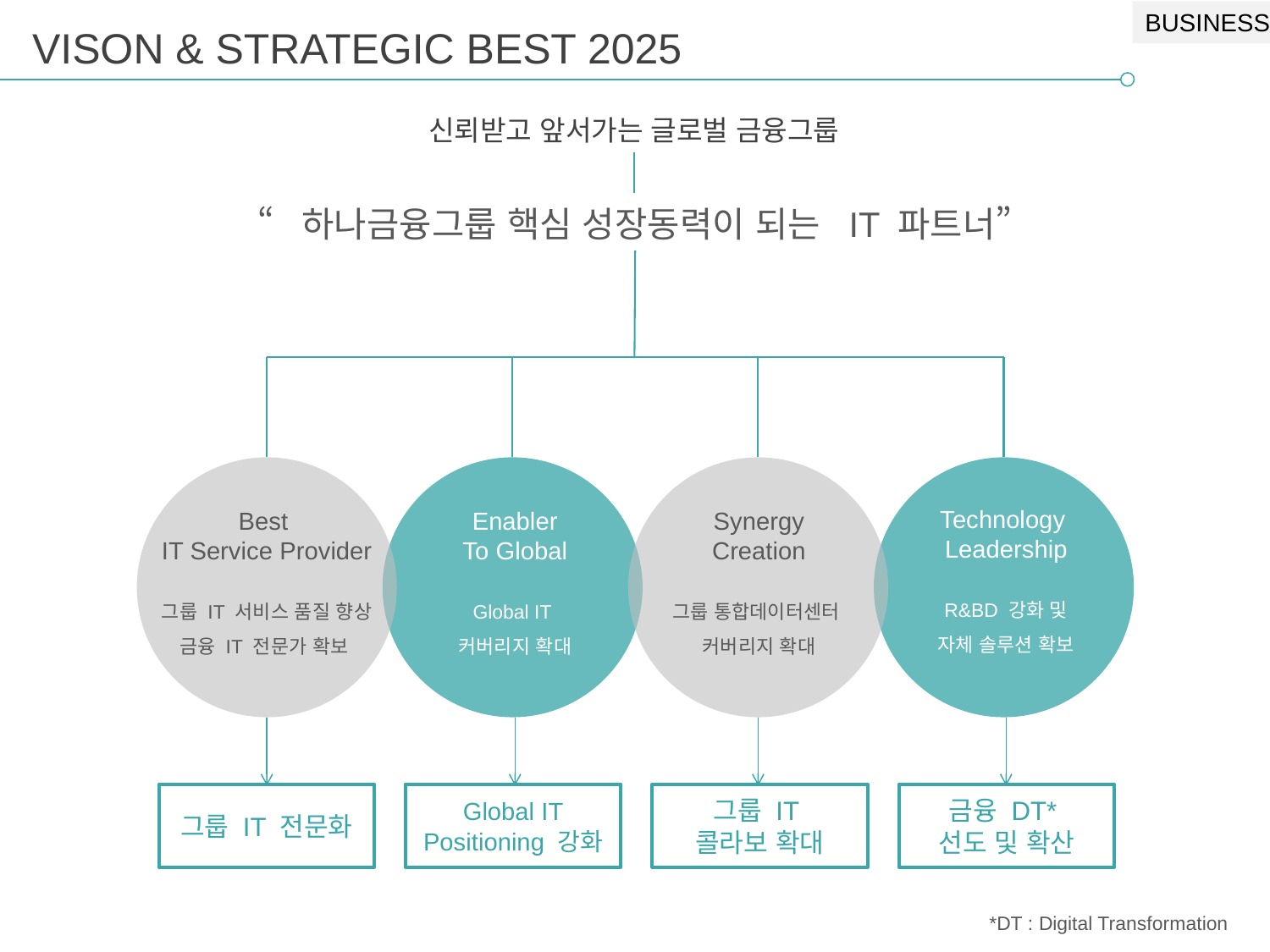

BUSINESS
VISON & STRATEGIC BEST 2025

신뢰받고 앞서가는 글로벌 금융그룹
“하나금융그룹 핵심 성장동력이 되는  IT 파트너”

Technology
Leadership

R&BD 강화 및
자체 솔루션 확보
Best
IT Service Provider

그룹 IT 서비스 품질 향상
금융 IT 전문가 확보
Enabler
To Global

Global IT
커버리지 확대

Synergy
Creation

그룹 통합데이터센터
커버리지 확대
그룹 IT 전문화
Global IT
Positioning 강화
그룹 IT
콜라보 확대
금융 DT*
선도 및 확산
*DT : Digital Transformation